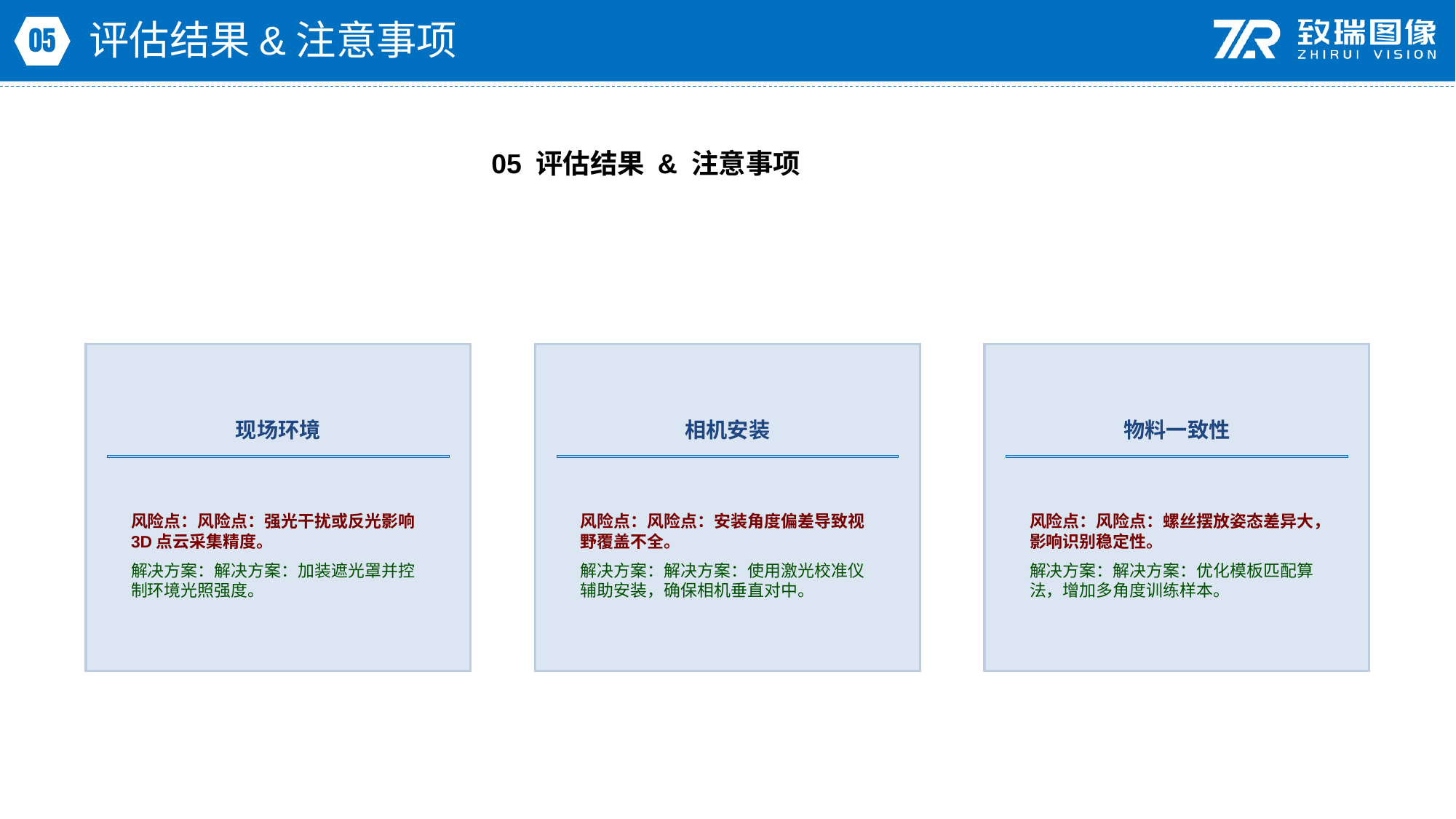

评估结果&注意事项
05

05 评估结果 & 注意事项

现场环境

相机安装

物料一致性

风险点：风险点：强光干扰或反光影响3D点云采集精度。
解决方案：解决方案：加装遮光罩并控制环境光照强度。

风险点：风险点：安装角度偏差导致视野覆盖不全。
解决方案：解决方案：使用激光校准仪辅助安装，确保相机垂直对中。

风险点：风险点：螺丝摆放姿态差异大，影响识别稳定性。
解决方案：解决方案：优化模板匹配算法，增加多角度训练样本。